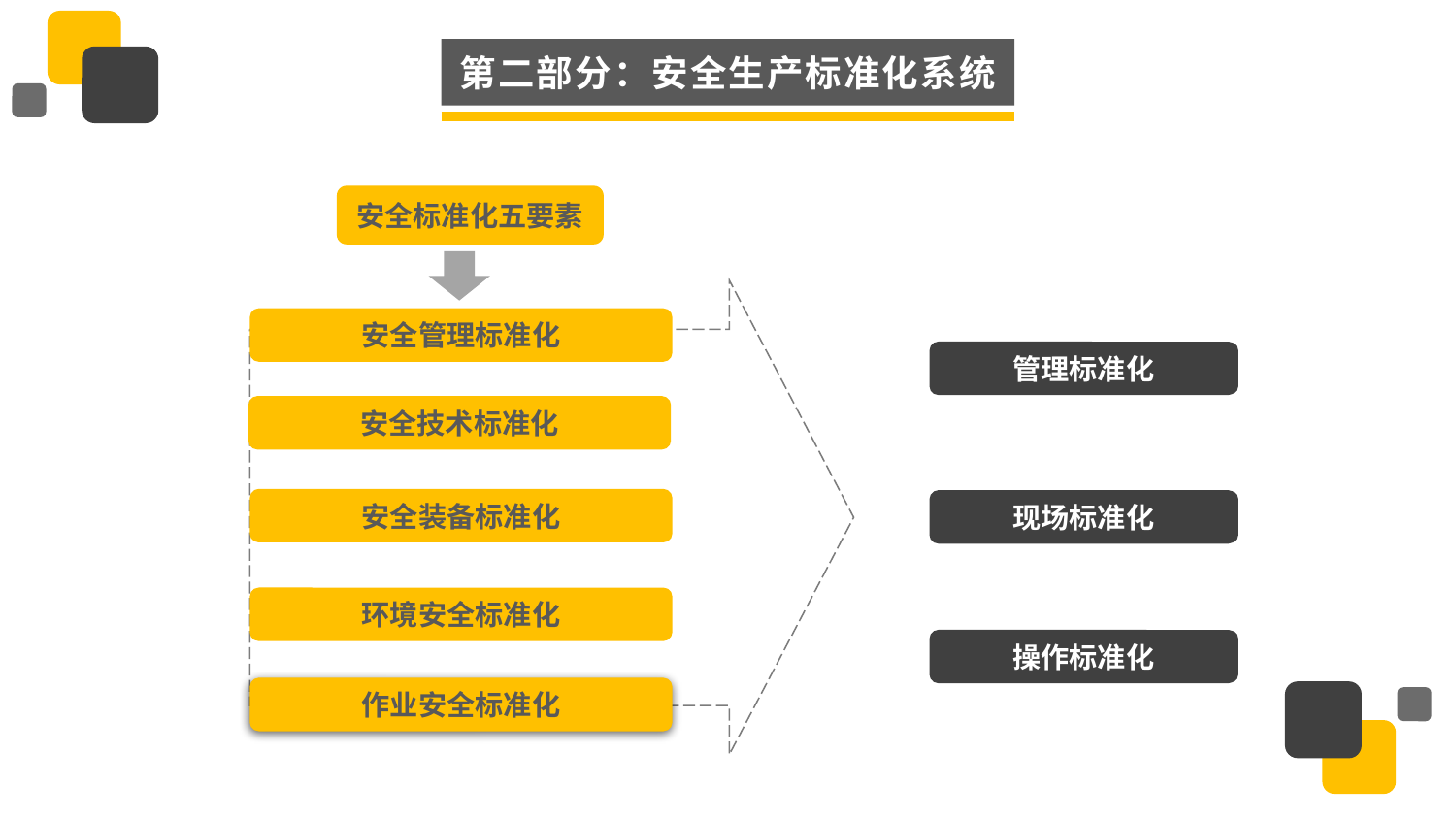

第二部分：安全生产标准化系统
安全标准化五要素

安全管理标准化
管理标准化
安全技术标准化
安全装备标准化
现场标准化
环境安全标准化
操作标准化
作业安全标准化